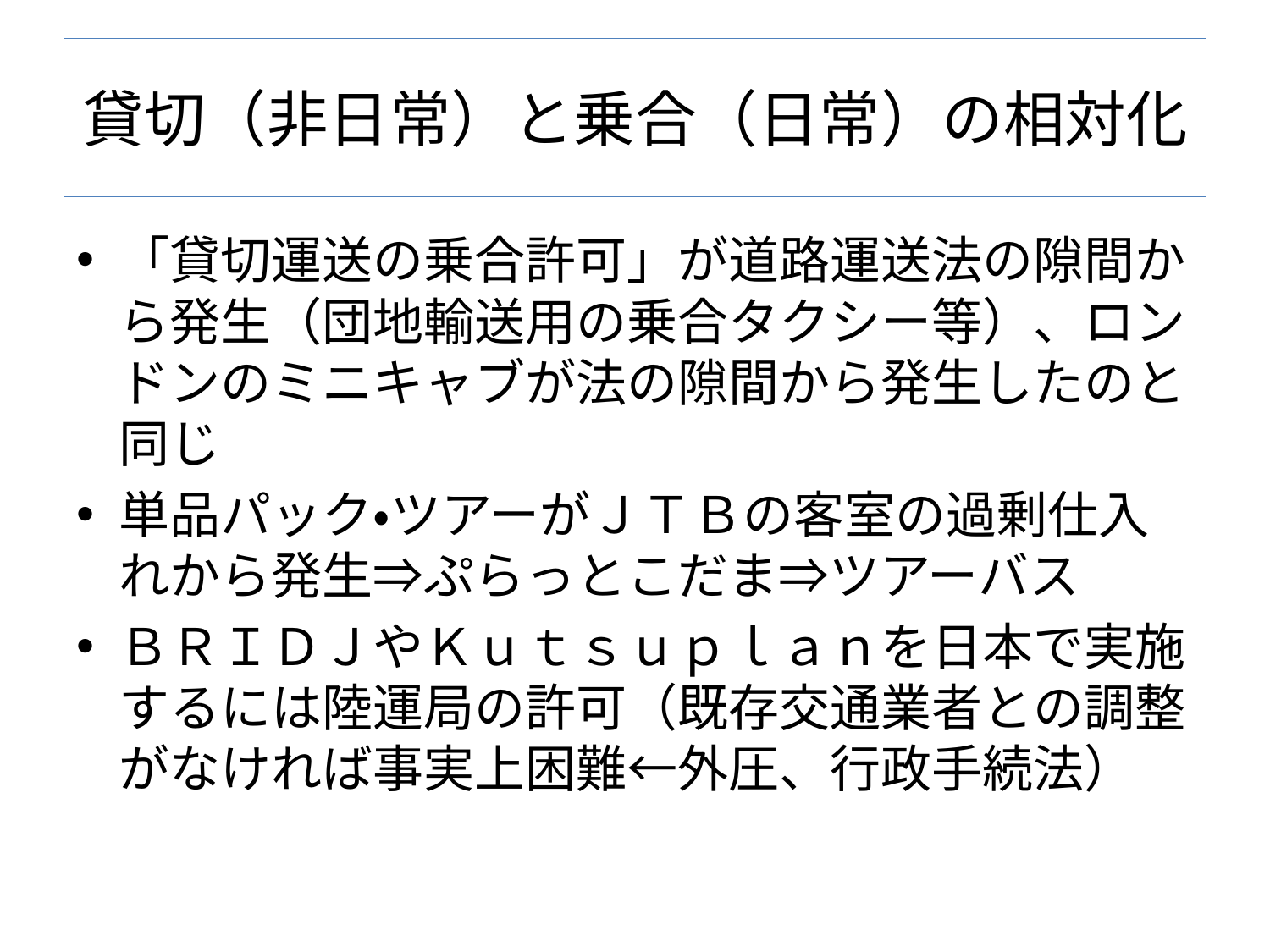

# 貸切（非日常）と乗合（日常）の相対化
「貸切運送の乗合許可」が道路運送法の隙間から発生（団地輸送用の乗合タクシー等）、ロンドンのミニキャブが法の隙間から発生したのと同じ
単品パック・ツアーがＪＴＢの客室の過剰仕入れから発生⇒ぷらっとこだま⇒ツアーバス
ＢＲＩＤＪやＫｕｔｓｕｐｌａｎを日本で実施するには陸運局の許可（既存交通業者との調整がなければ事実上困難←外圧、行政手続法）